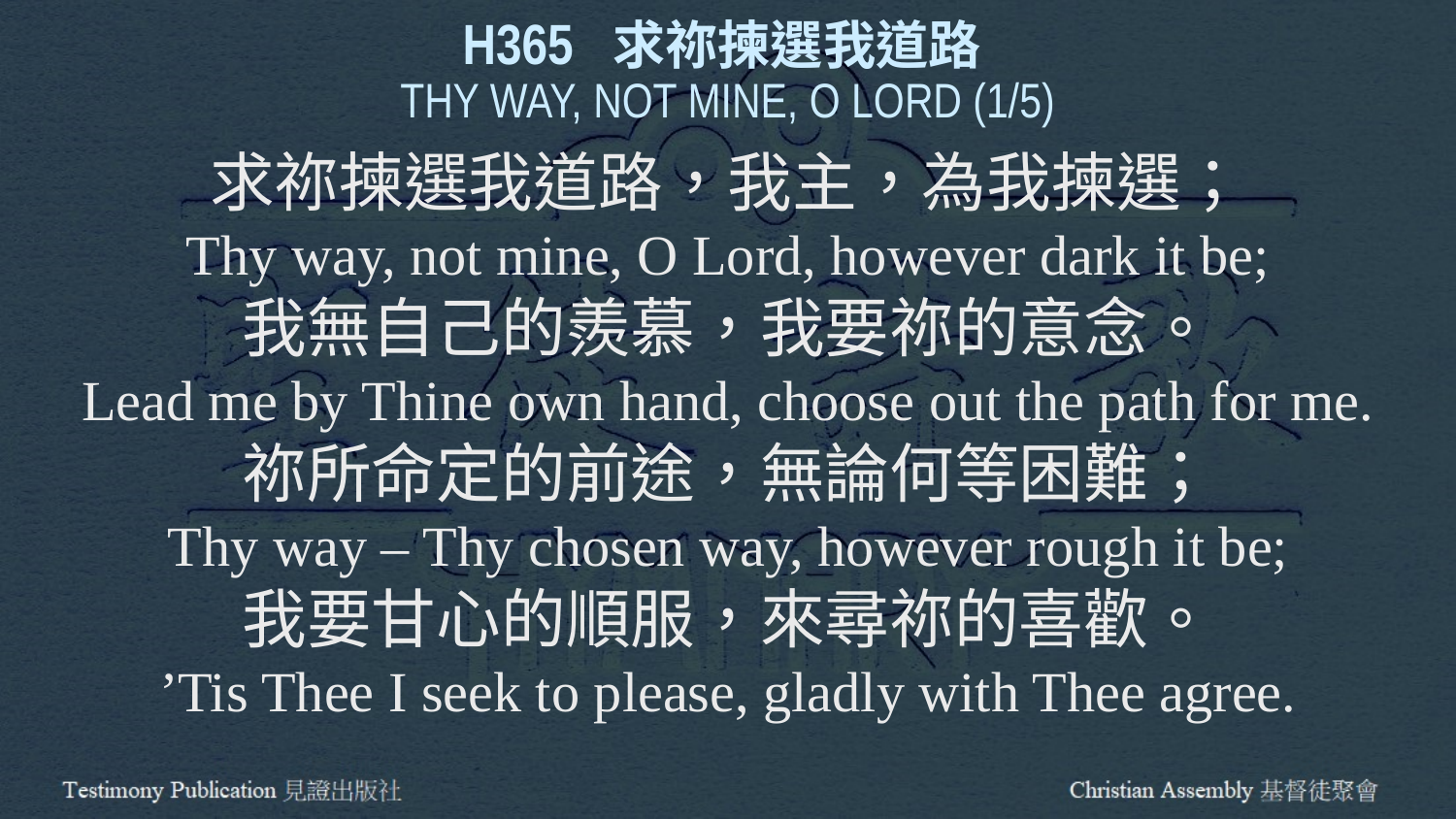

H365  求祢揀選我道路
THY WAY, NOT MINE, O LORD (1/5)
求祢揀選我道路，我主，為我揀選；
Thy way, not mine, O Lord, however dark it be;
我無自己的羨慕，我要祢的意念。
Lead me by Thine own hand, choose out the path for me.
祢所命定的前途，無論何等困難；
Thy way – Thy chosen way, however rough it be;
我要甘心的順服，來尋祢的喜歡。
’Tis Thee I seek to please, gladly with Thee agree.